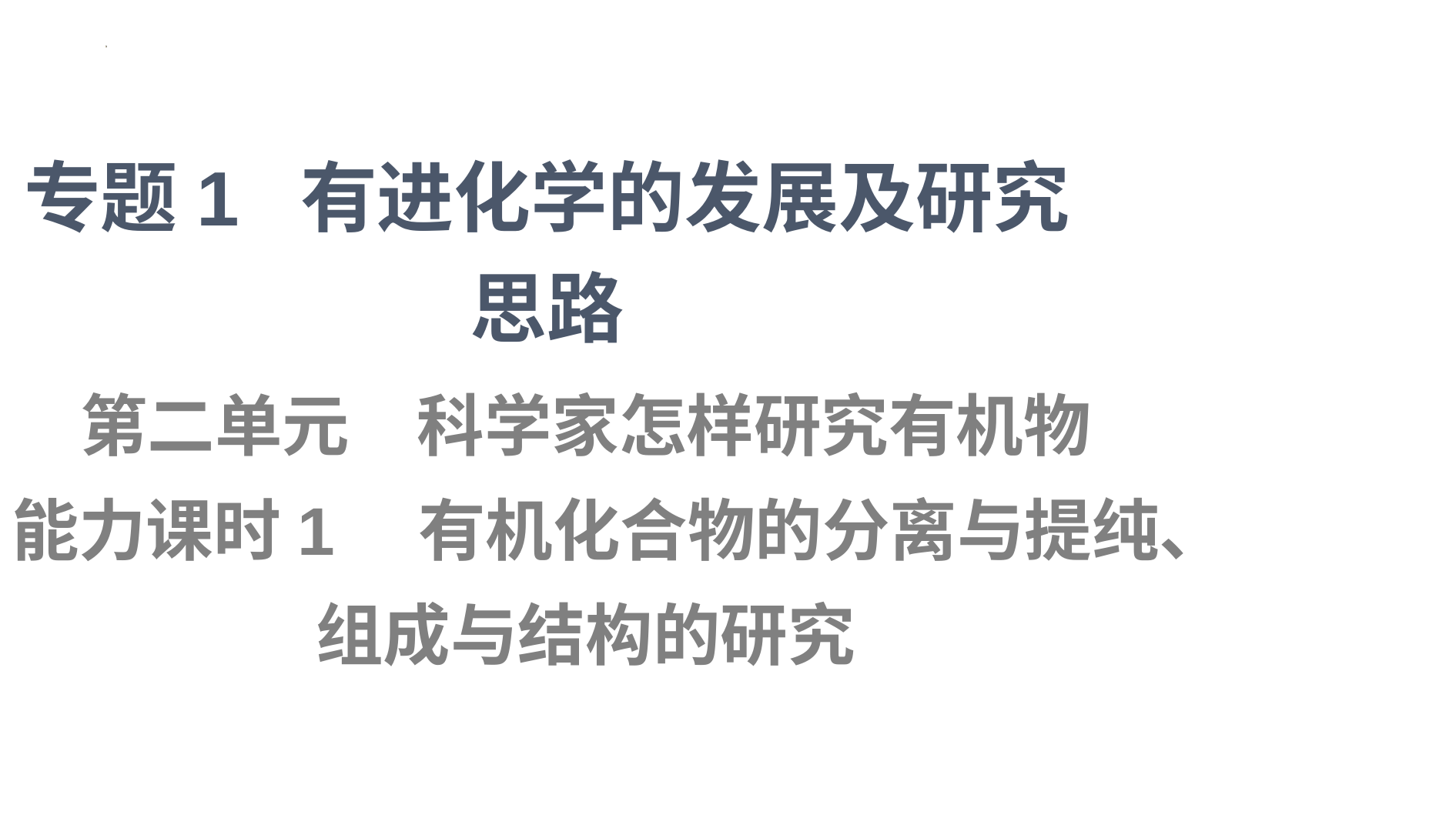

专题1  有进化学的发展及研究思路
第二单元　科学家怎样研究有机物
能力课时1　有机化合物的分离与提纯、组成与结构的研究